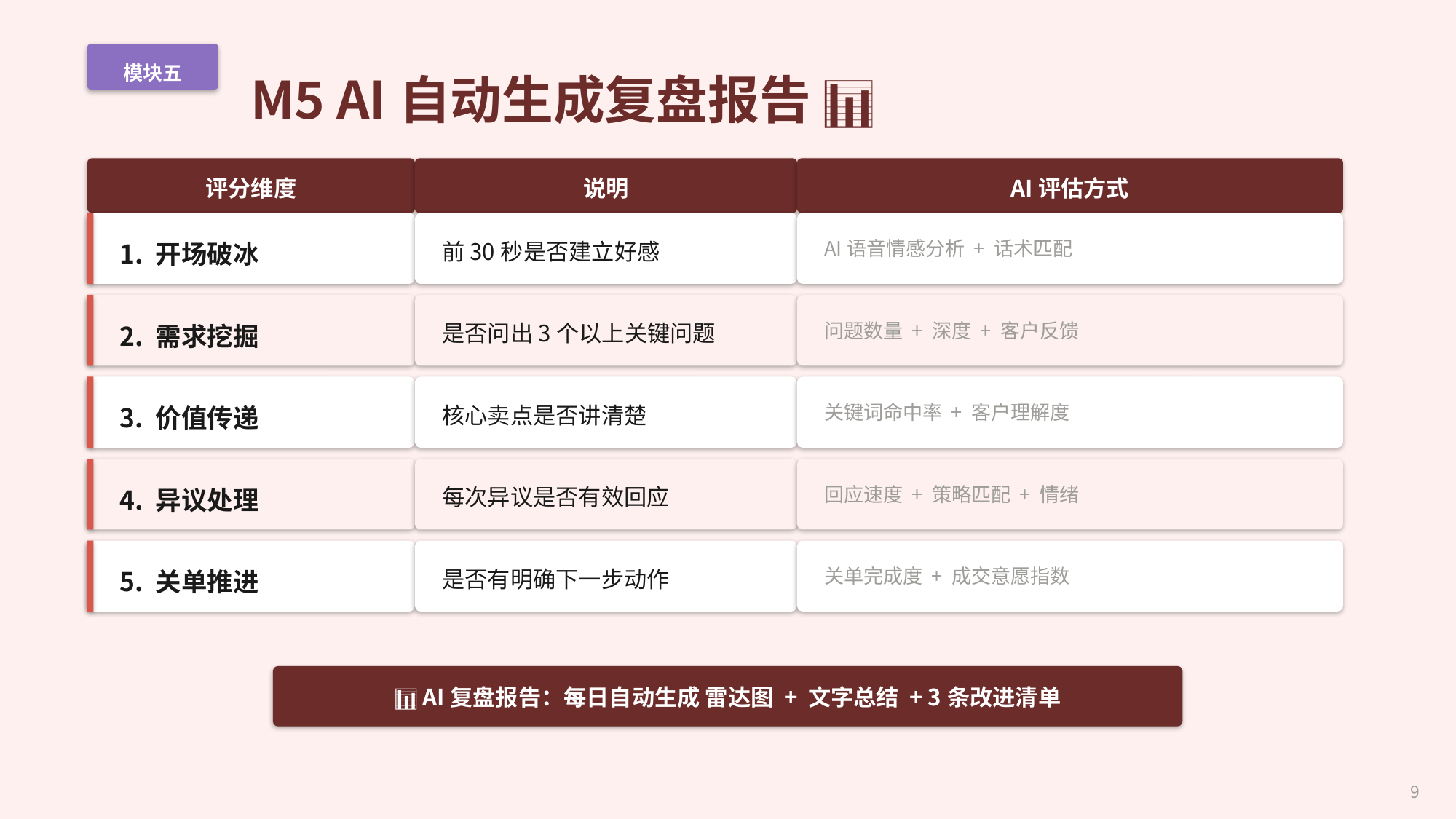

M5 AI自动生成复盘报告 📊
模块五

评分维度
说明
AI评估方式

1. 开场破冰
前30秒是否建立好感
AI语音情感分析 + 话术匹配

2. 需求挖掘
是否问出3个以上关键问题
问题数量 + 深度 + 客户反馈

3. 价值传递
核心卖点是否讲清楚
关键词命中率 + 客户理解度

4. 异议处理
每次异议是否有效回应
回应速度 + 策略匹配 + 情绪

5. 关单推进
是否有明确下一步动作
关单完成度 + 成交意愿指数

📊 AI复盘报告：每日自动生成 雷达图 + 文字总结 + 3条改进清单
9